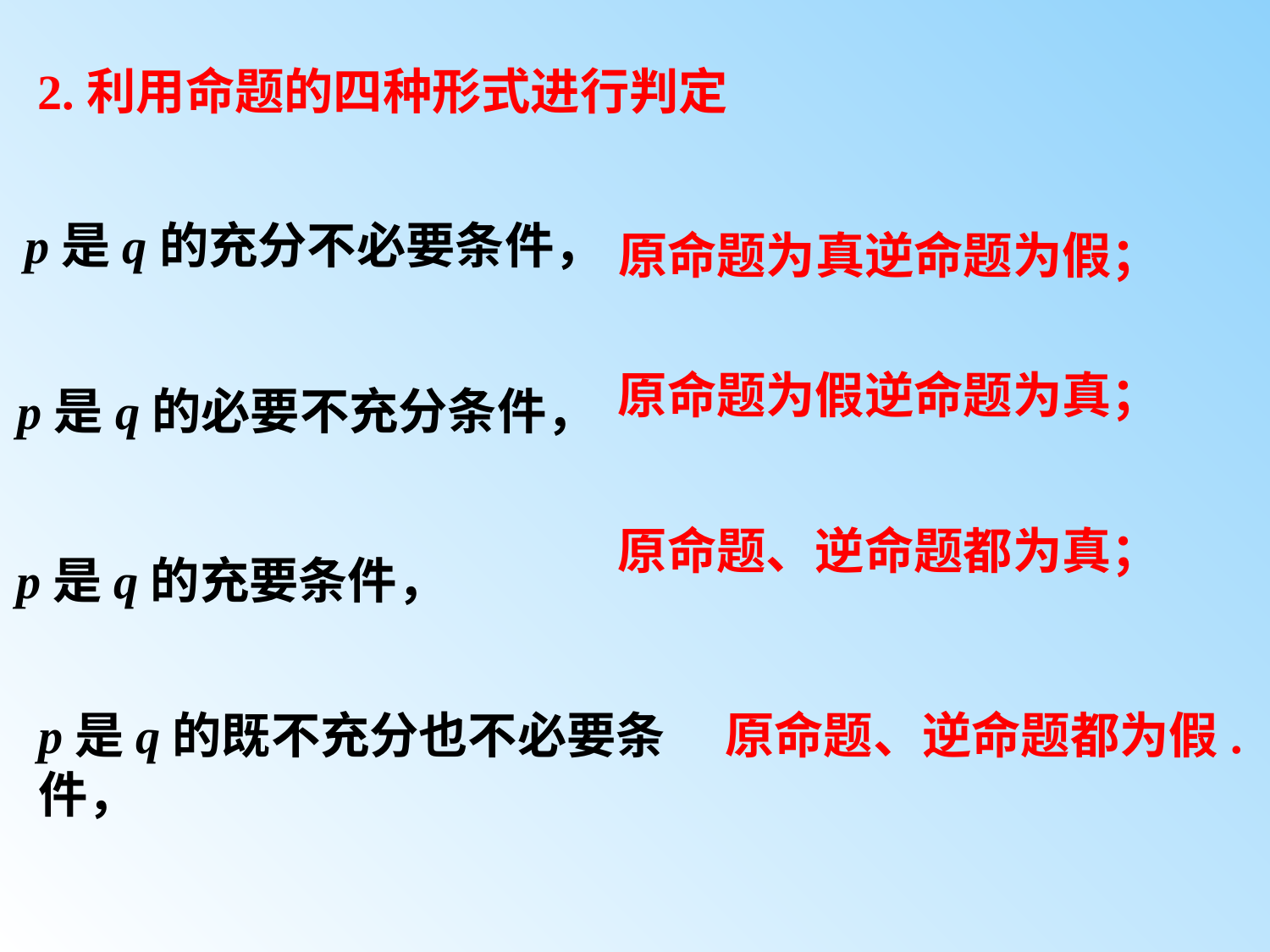

2.利用命题的四种形式进行判定
p是q的充分不必要条件，
原命题为真逆命题为假；
原命题为假逆命题为真；
p是q的必要不充分条件，
原命题、逆命题都为真；
p是q的充要条件，
p是q的既不充分也不必要条件，
原命题、逆命题都为假.